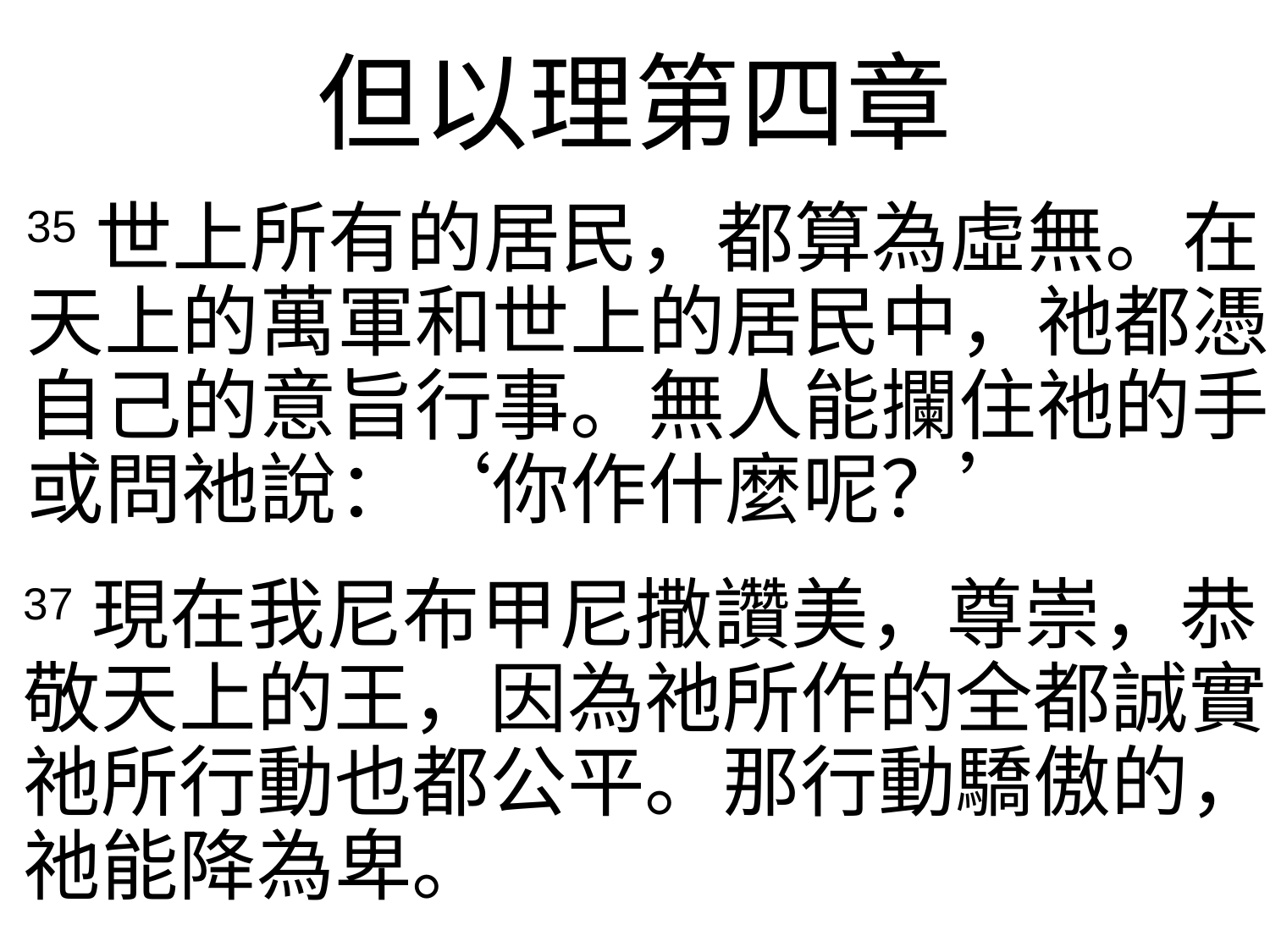

# 但以理第四章
35世上所有的居民，都算為虛無。在天上的萬軍和世上的居民中，祂都憑自己的意旨行事。無人能攔住祂的手，或問祂說：‘你作什麼呢？’
37現在我尼布甲尼撒讚美，尊崇，恭敬天上的王，因為祂所作的全都誠實，祂所行動也都公平。那行動驕傲的，祂能降為卑。